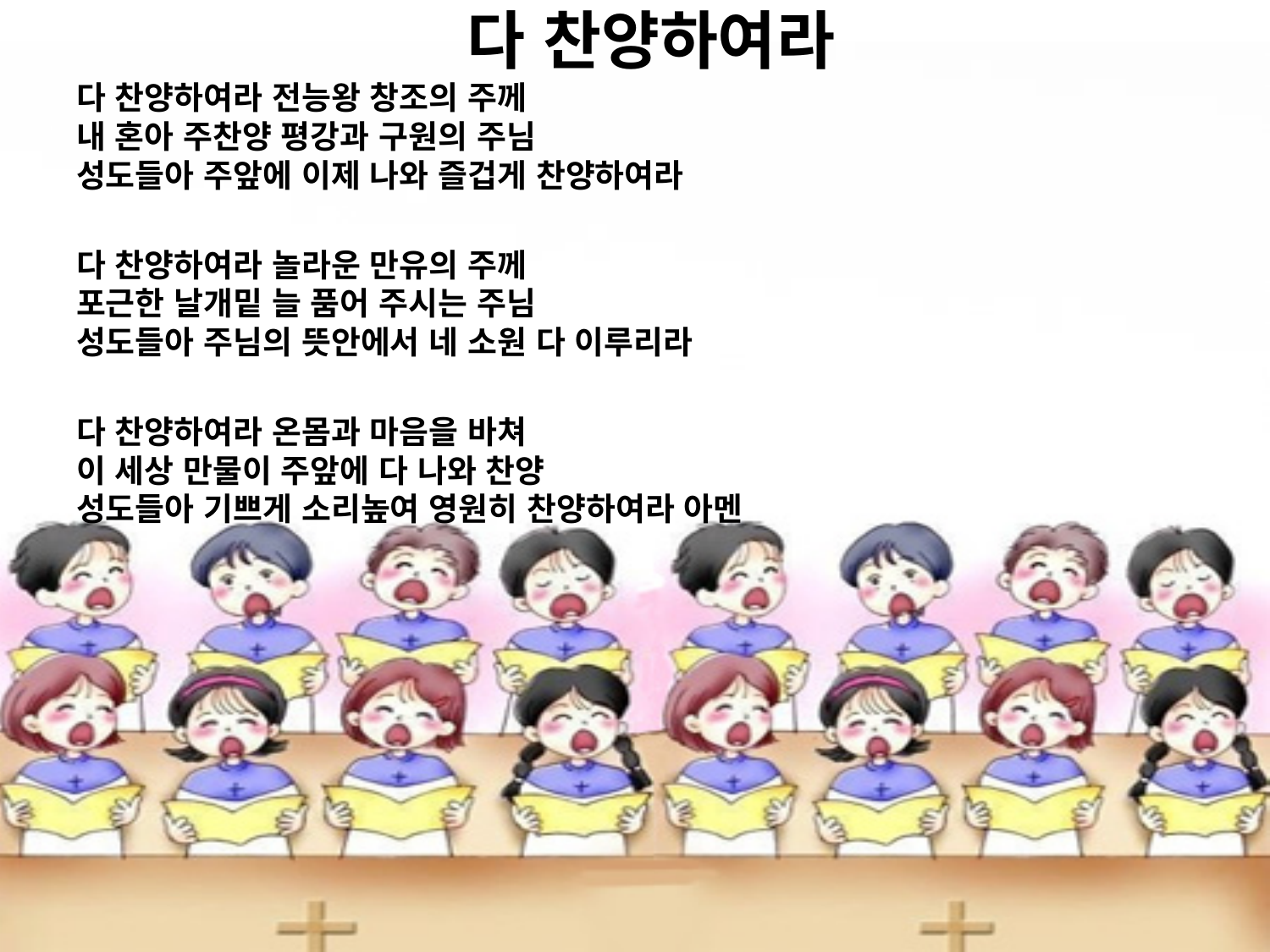

# 다 찬양하여라
다 찬양하여라 전능왕 창조의 주께
내 혼아 주찬양 평강과 구원의 주님
성도들아 주앞에 이제 나와 즐겁게 찬양하여라

다 찬양하여라 놀라운 만유의 주께
포근한 날개밑 늘 품어 주시는 주님
성도들아 주님의 뜻안에서 네 소원 다 이루리라

다 찬양하여라 온몸과 마음을 바쳐
이 세상 만물이 주앞에 다 나와 찬양
성도들아 기쁘게 소리높여 영원히 찬양하여라 아멘